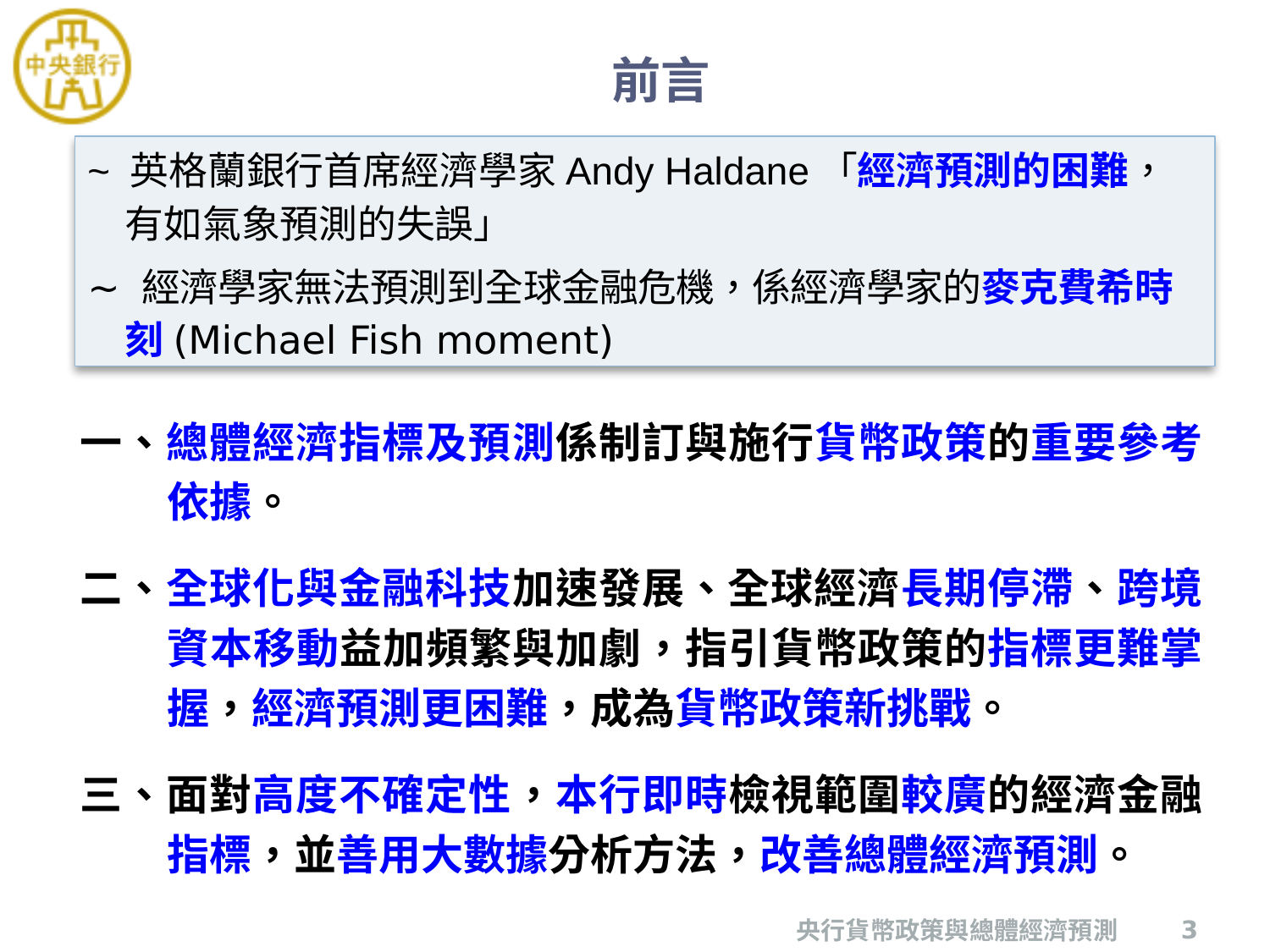

# 前言

一、總體經濟指標及預測係制訂與施行貨幣政策的重要參考依據。
二、全球化與金融科技加速發展、全球經濟長期停滯、跨境資本移動益加頻繁與加劇，指引貨幣政策的指標更難掌握，經濟預測更困難，成為貨幣政策新挑戰。
三、面對高度不確定性，本行即時檢視範圍較廣的經濟金融指標，並善用大數據分析方法，改善總體經濟預測。
~ 英格蘭銀行首席經濟學家Andy Haldane「經濟預測的困難，有如氣象預測的失誤」
~ 經濟學家無法預測到全球金融危機，係經濟學家的麥克費希時刻(Michael Fish moment)
3
央行貨幣政策與總體經濟預測